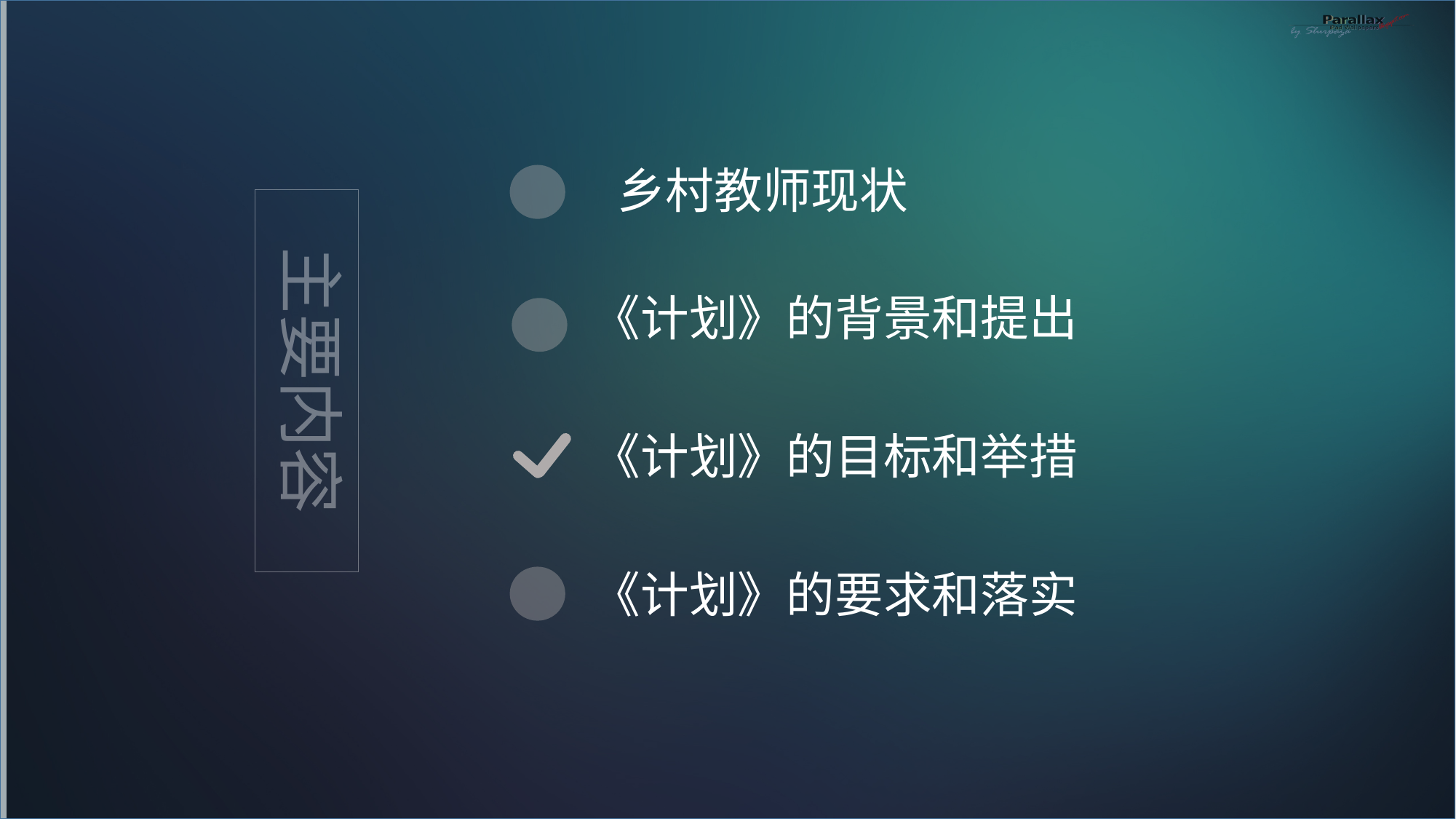

乡村教师现状

主要内容
《计划》的背景和提出

《计划》的目标和举措

《计划》的要求和落实